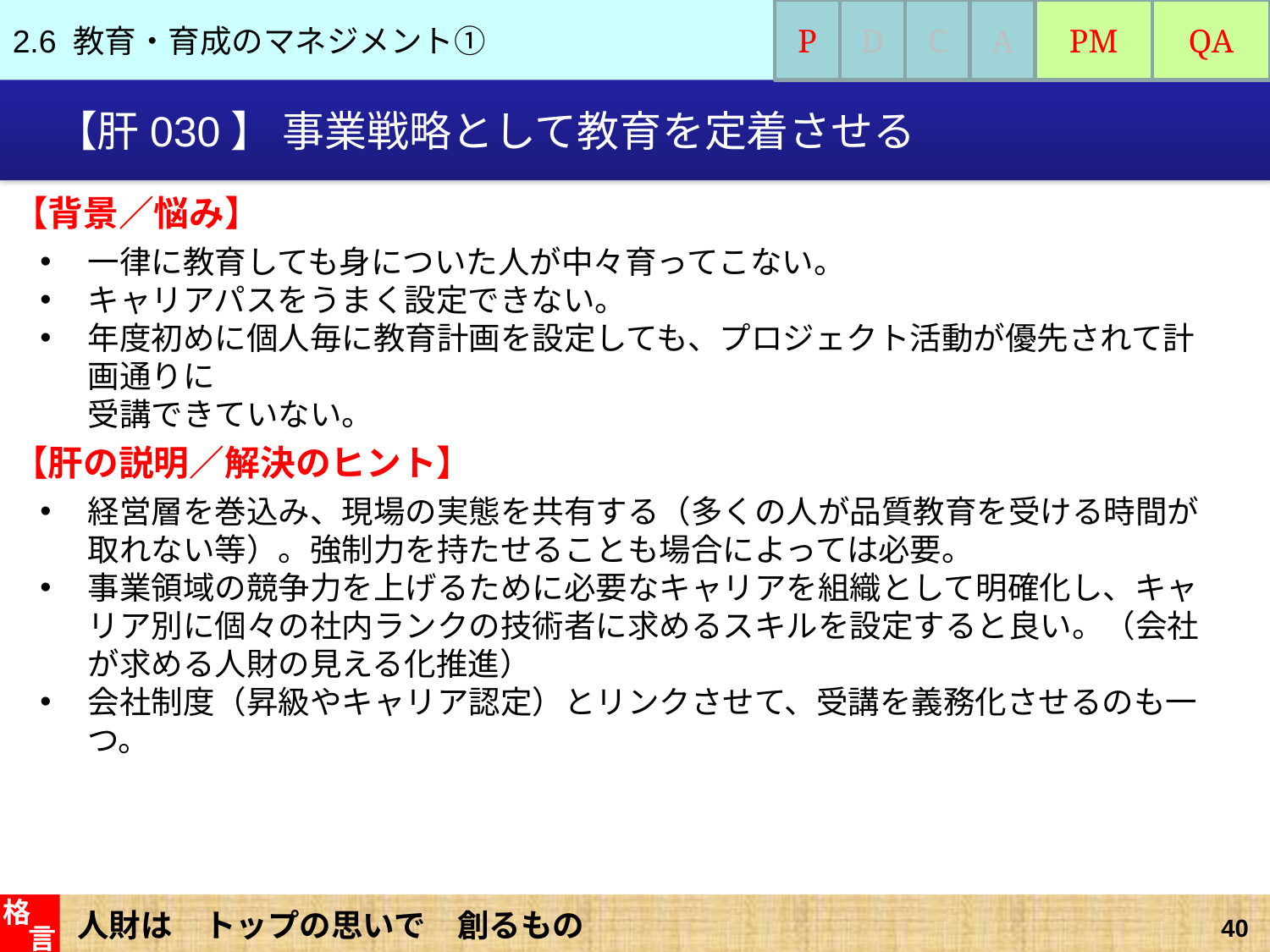

2.6 教育・育成のマネジメント①
P
D
C
A
PM
QA
# 【肝030】 事業戦略として教育を定着させる
【背景／悩み】
一律に教育しても身についた人が中々育ってこない。
キャリアパスをうまく設定できない。
年度初めに個人毎に教育計画を設定しても、プロジェクト活動が優先されて計画通りに
受講できていない。
【肝の説明／解決のヒント】
経営層を巻込み、現場の実態を共有する（多くの人が品質教育を受ける時間が取れない等）。強制力を持たせることも場合によっては必要。
事業領域の競争力を上げるために必要なキャリアを組織として明確化し、キャリア別に個々の社内ランクの技術者に求めるスキルを設定すると良い。（会社が求める人財の見える化推進）
会社制度（昇級やキャリア認定）とリンクさせて、受講を義務化させるのも一つ。
人財は　トップの思いで　創るもの
格
言
40